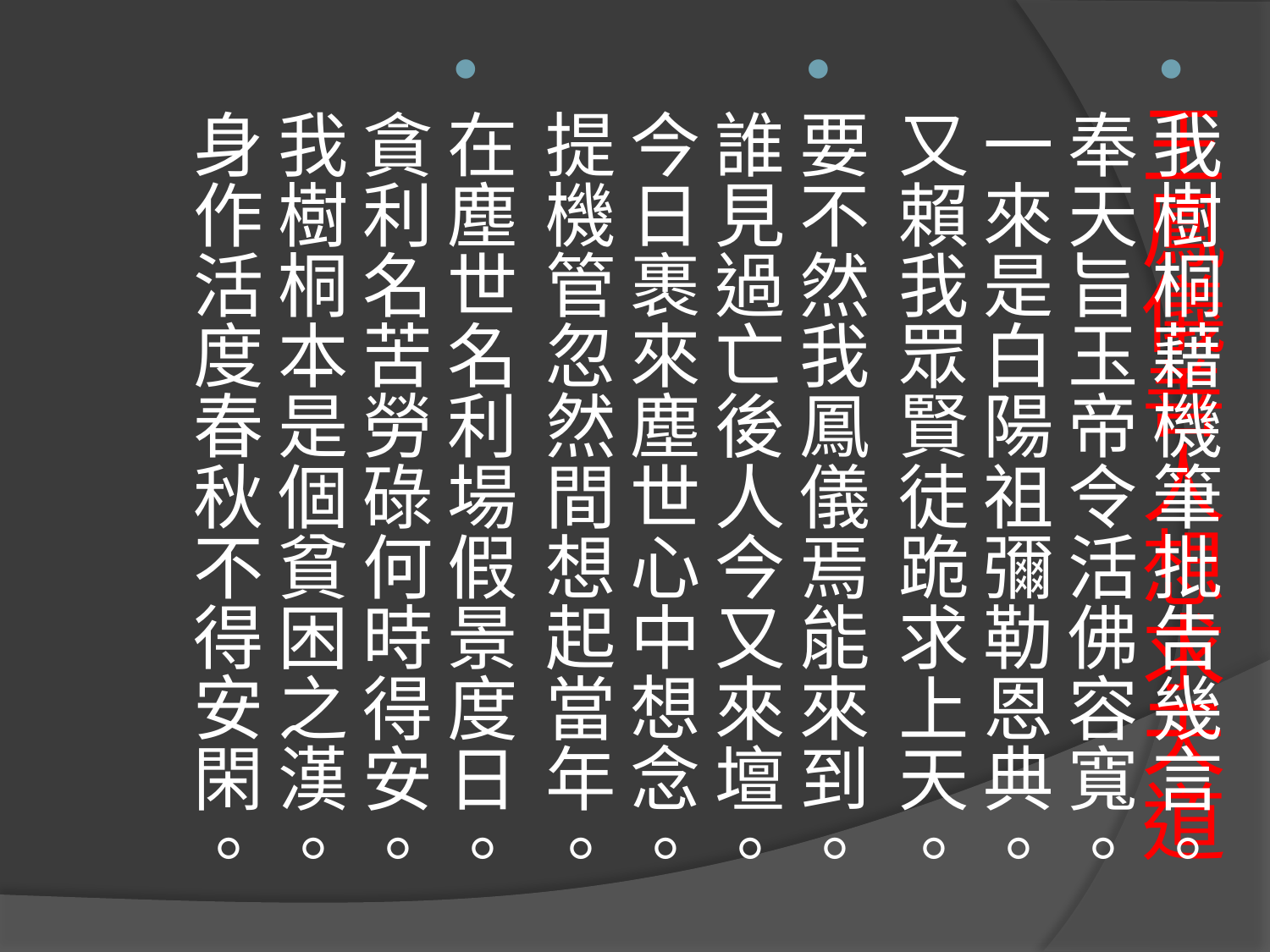

我樹桐藉機筆批告幾言。奉天旨玉帝令活佛容寬。一來是白陽祖彌勒恩典。又賴我眾賢徒跪求上天。
要不然我鳳儀焉能來到。誰見過亡後人今又來壇。今日裹來塵世心中想念。提機管忽然間想起當年。
在塵世名利場假景度日。貪利名苦勞碌何時得安。我樹桐本是個貧困之漢。身作活度春秋不得安閑。
# 王鳳儀善人想求天道